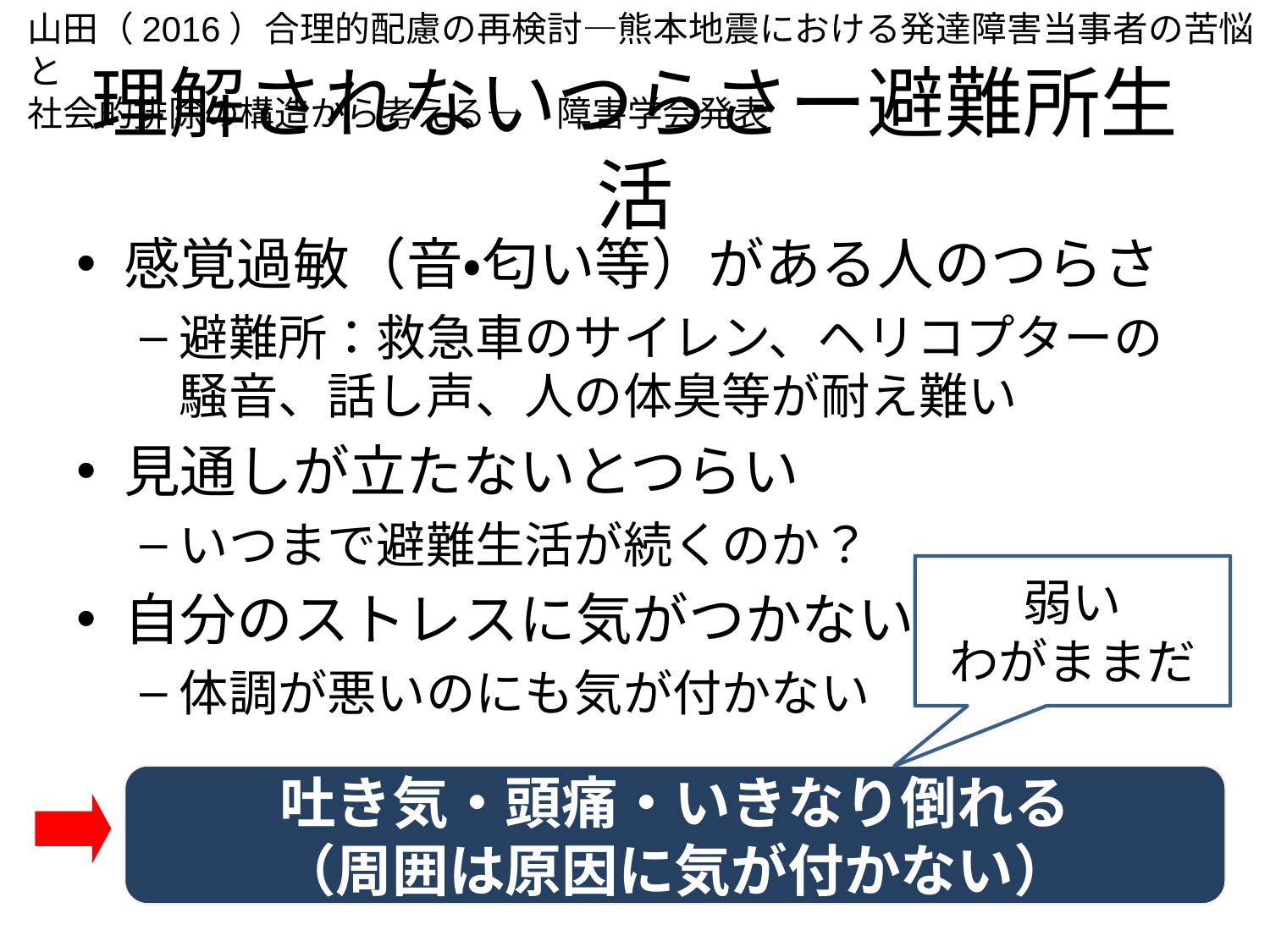

山田（2016）合理的配慮の再検討―熊本地震における発達障害当事者の苦悩と
社会的排除の構造から考える―　障害学会発表
# 理解されないつらさー避難所生活
感覚過敏（音・匂い等）がある人のつらさ
避難所：救急車のサイレン、ヘリコプターの騒音、話し声、人の体臭等が耐え難い
見通しが立たないとつらい
いつまで避難生活が続くのか？
自分のストレスに気がつかない
体調が悪いのにも気が付かない
弱い
わがままだ
吐き気・頭痛・いきなり倒れる
（周囲は原因に気が付かない）